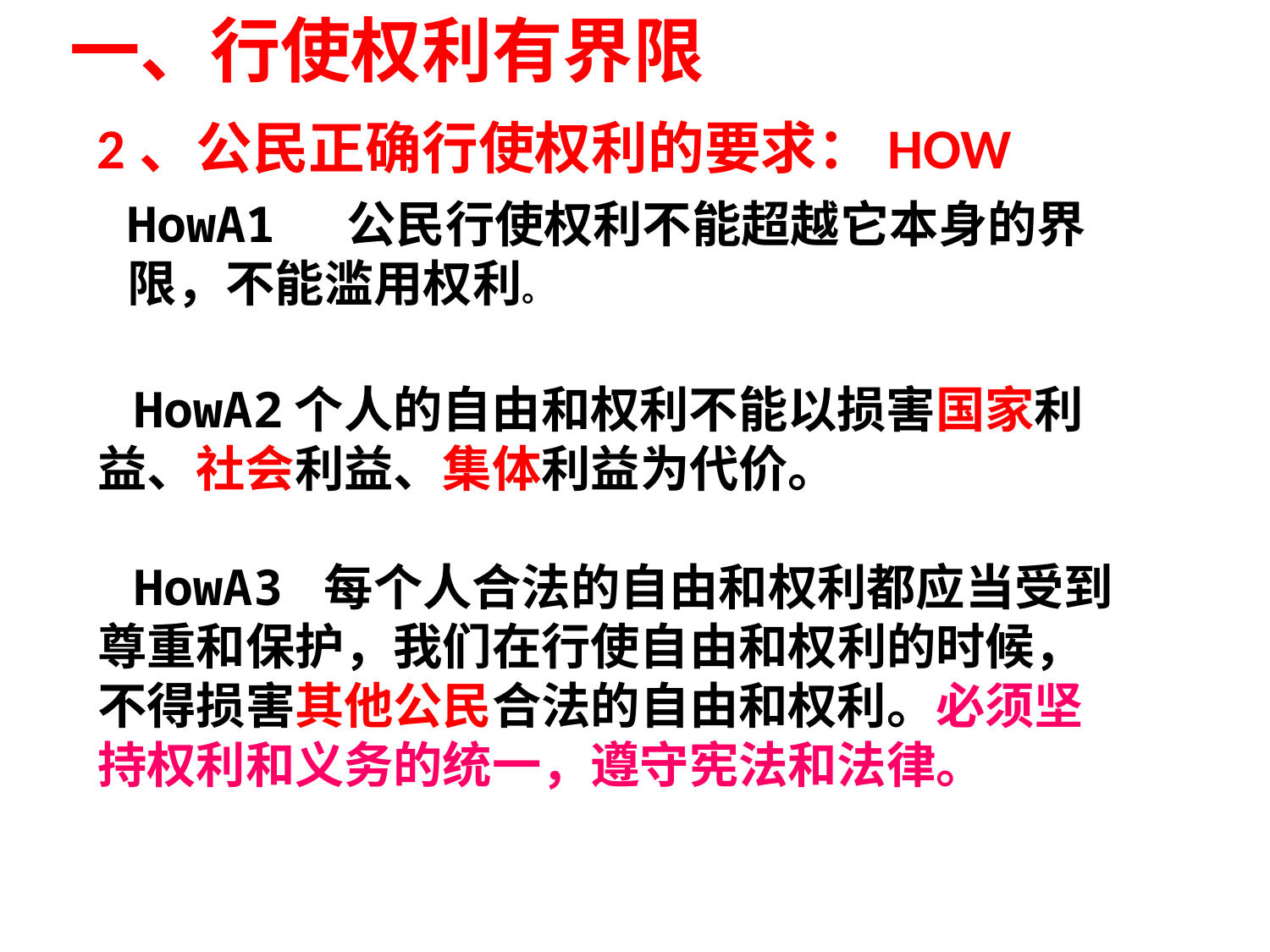

一、行使权利有界限
2、公民正确行使权利的要求：HOW
HowA1  公民行使权利不能超越它本身的界限，不能滥用权利。
HowA2个人的自由和权利不能以损害国家利益、社会利益、集体利益为代价。

HowA3 每个人合法的自由和权利都应当受到尊重和保护，我们在行使自由和权利的时候，不得损害其他公民合法的自由和权利。必须坚持权利和义务的统一，遵守宪法和法律。